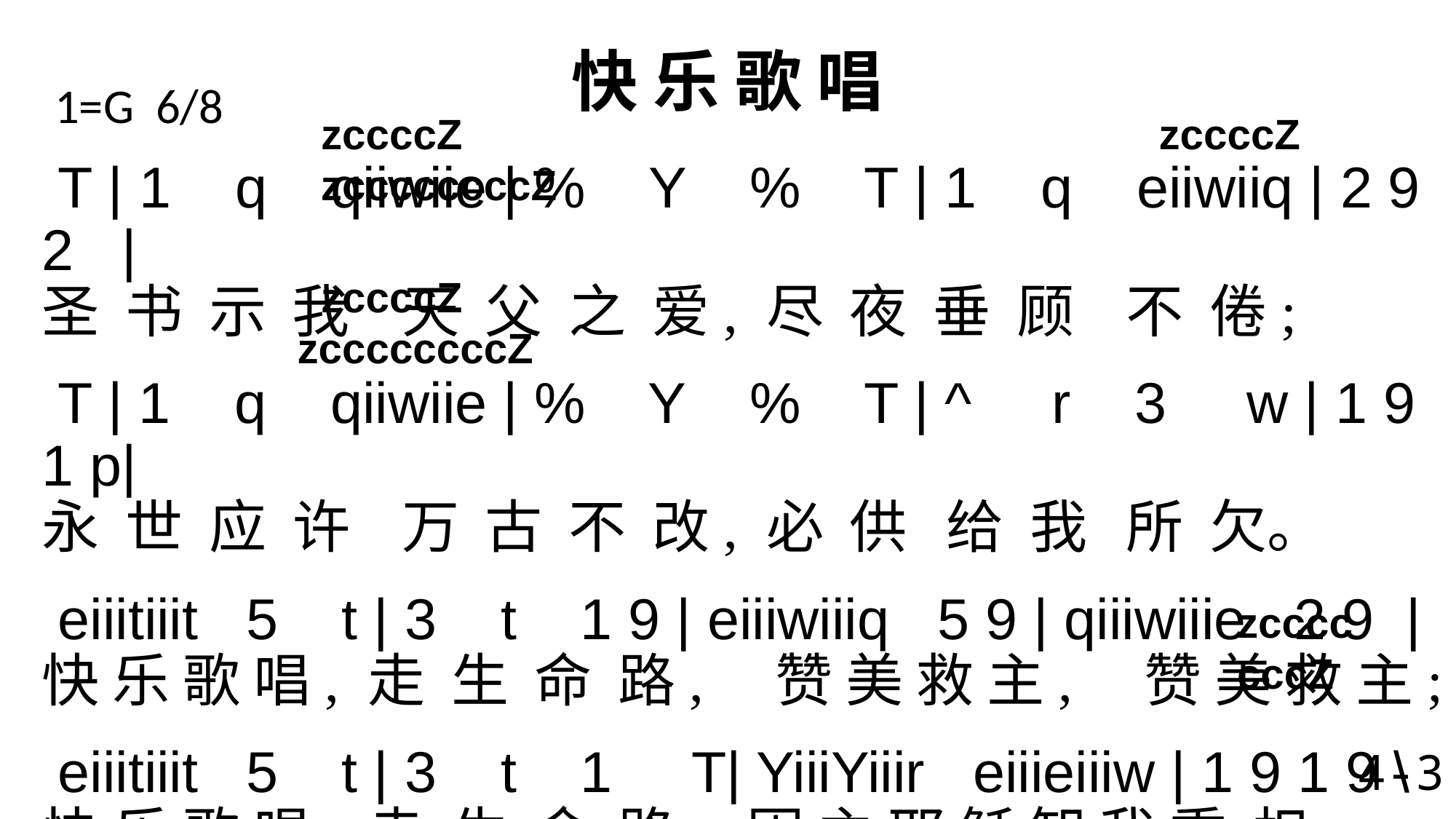

# 快 乐 歌 唱
1=G  6/8
  zccccZ                                                           zccccZ           zccccccccZ

 T | 1    q    qiiwiie | %    Y    %    T | 1    q    eiiwiiq | 2 9  2   |
圣  书  示  我    天  父  之  爱, 尽  夜  垂  顾    不  倦;
T | 1    q    qiiwiie | %    Y    %    T | ^     r    3     w | 1 9  1 p|
永  世  应  许    万  古  不  改, 必  供   给  我   所  欠。
eiiitiiit   5    t | 3    t    1 9 | eiiiwiiiq   5 9 | qiiiwiiie   2 9  |
快 乐 歌 唱, 走  生  命  路,    赞 美 救 主,    赞 美 救 主;
eiiitiiit   5    t | 3    t    1     T| YiiiYiiir   eiiieiiiw | 1 9 1 9 \
快 乐 歌 唱, 走  生  命  路,  因 主 耶 稣 卸 我 重  担。
  zccccZ                                                                              zccccccccZ
zcccccccZ
4-3